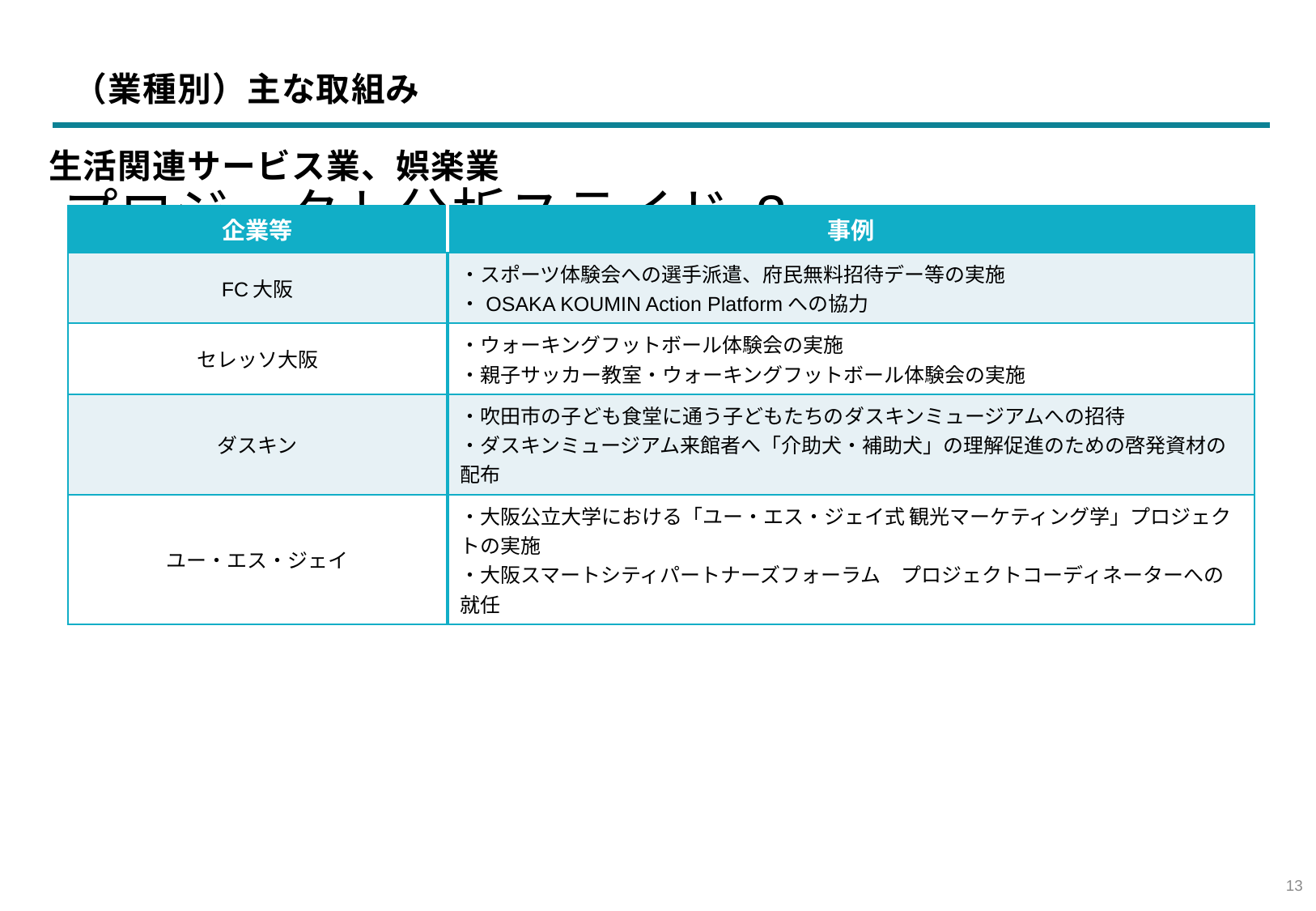

（業種別）主な取組み
生活関連サービス業、娯楽業
プロジェクト分析スライド 3
| 企業等 | 事例 |
| --- | --- |
| FC大阪 | ・スポーツ体験会への選手派遣、府民無料招待デー等の実施 ・OSAKA KOUMIN Action Platformへの協力 |
| セレッソ大阪 | ・ウォーキングフットボール体験会の実施 ・親子サッカー教室・ウォーキングフットボール体験会の実施 |
| ダスキン | ・吹田市の子ども食堂に通う子どもたちのダスキンミュージアムへの招待 ・ダスキンミュージアム来館者へ「介助犬・補助犬」の理解促進のための啓発資材の配布 |
| ユー・エス・ジェイ | ・大阪公立大学における「ユー・エス・ジェイ式 観光マーケティング学」プロジェクトの実施 ・大阪スマートシティパートナーズフォーラム　プロジェクトコーディネーターへの就任 |
13